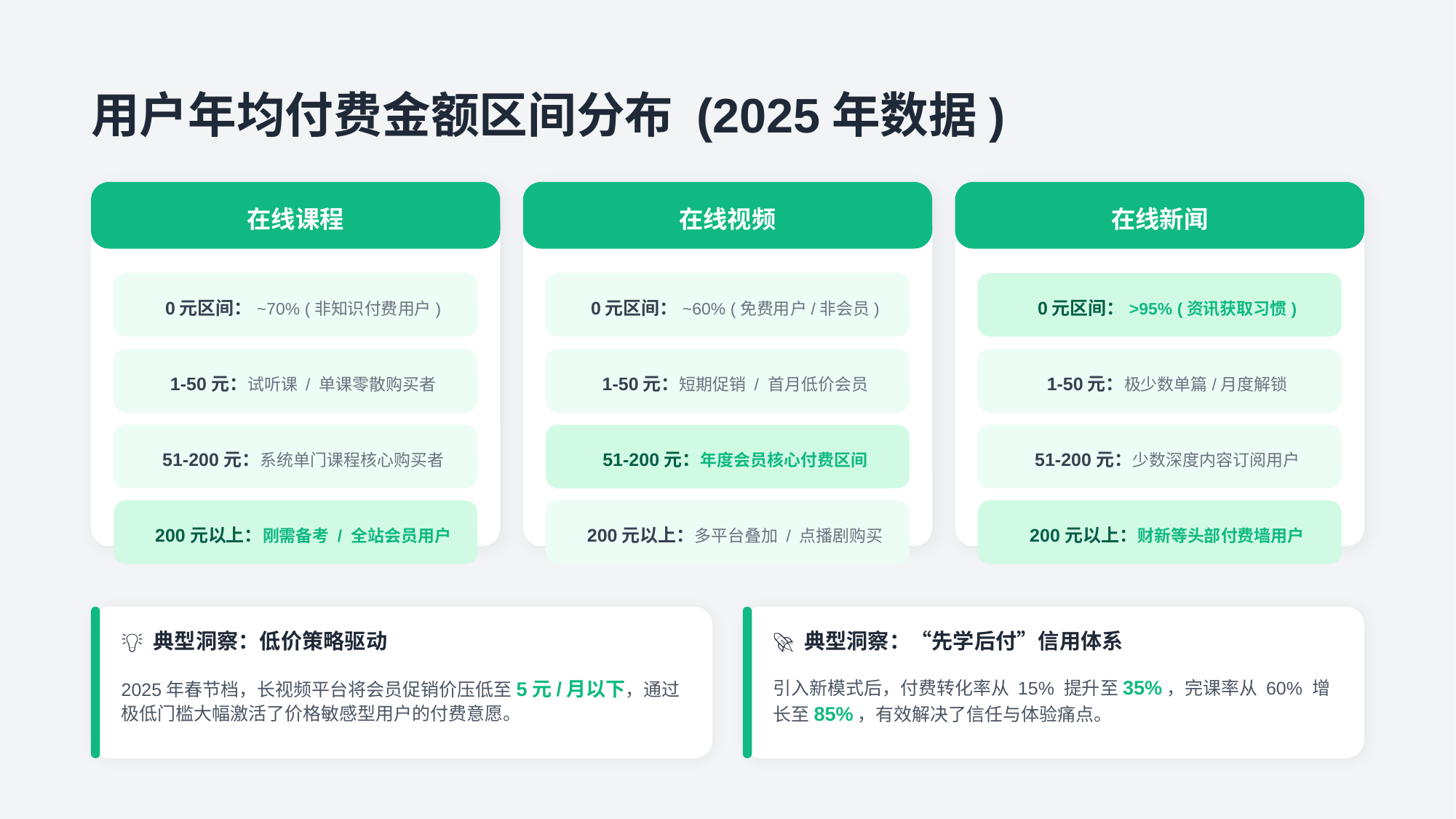

用户年均付费金额区间分布 (2025年数据)

在线课程

在线视频

在线新闻
0元区间：~70% (非知识付费用户)
0元区间：~60% (免费用户/非会员)
0元区间：>95% (资讯获取习惯)
1-50元：试听课 / 单课零散购买者
1-50元：短期促销 / 首月低价会员
1-50元：极少数单篇/月度解锁
51-200元：系统单门课程核心购买者
51-200元：年度会员核心付费区间
51-200元：少数深度内容订阅用户
200元以上：刚需备考 / 全站会员用户
200元以上：多平台叠加 / 点播剧购买
200元以上：财新等头部付费墙用户

💡 典型洞察：低价策略驱动
🚀 典型洞察：“先学后付”信用体系
2025年春节档，长视频平台将会员促销价压低至5元/月以下，通过极低门槛大幅激活了价格敏感型用户的付费意愿。
引入新模式后，付费转化率从 15% 提升至35%，完课率从 60% 增长至85%，有效解决了信任与体验痛点。